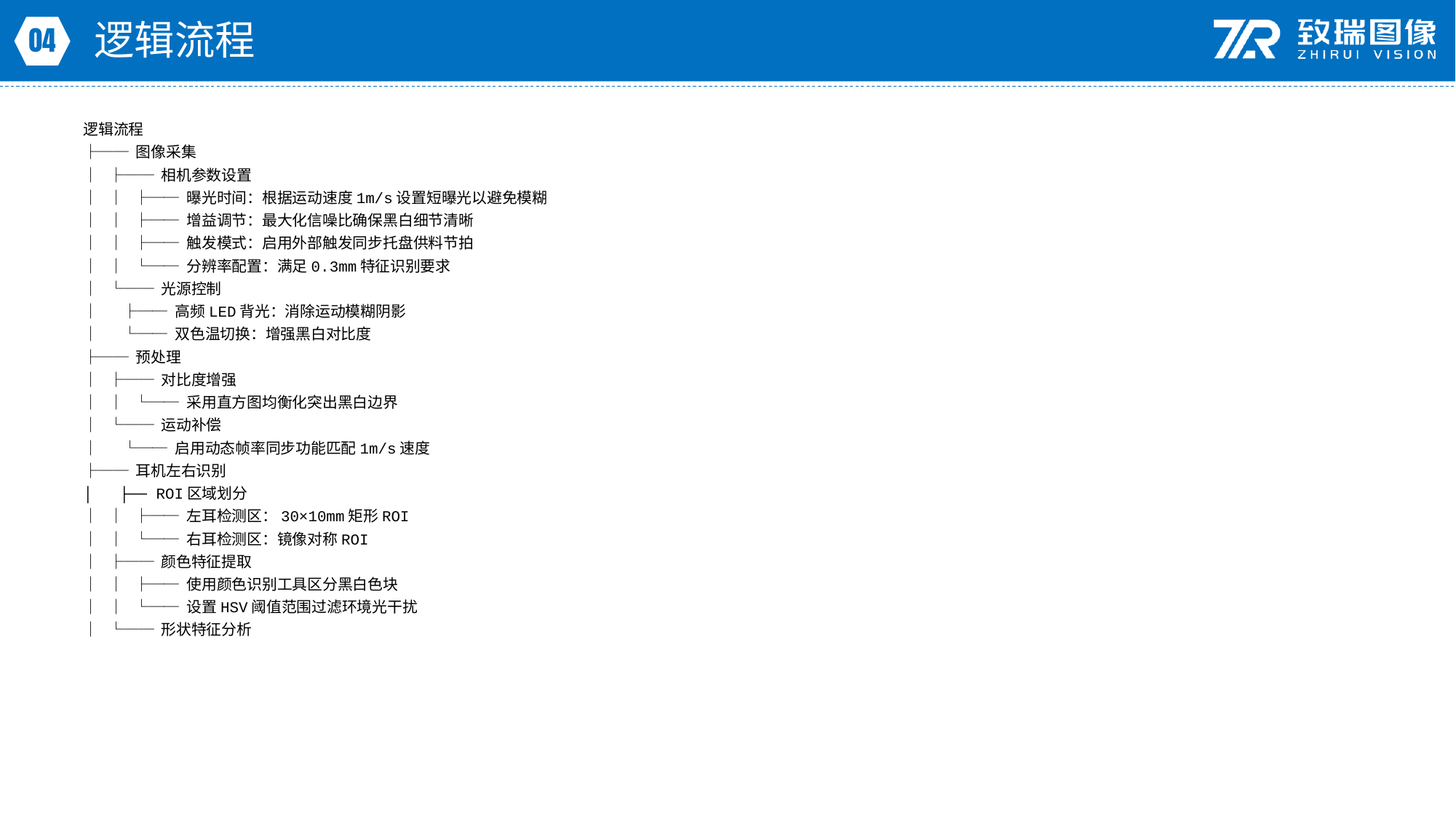

逻辑流程
04

逻辑流程
├── 图像采集
│   ├── 相机参数设置
│   │   ├── 曝光时间：根据运动速度1m/s设置短曝光以避免模糊
│   │   ├── 增益调节：最大化信噪比确保黑白细节清晰
│   │   ├── 触发模式：启用外部触发同步托盘供料节拍
│   │   └── 分辨率配置：满足0.3mm特征识别要求
│   └── 光源控制
│       ├── 高频LED背光：消除运动模糊阴影
│       └── 双色温切换：增强黑白对比度
├── 预处理
│   ├── 对比度增强
│   │   └── 采用直方图均衡化突出黑白边界
│   └── 运动补偿
│       └── 启用动态帧率同步功能匹配1m/s速度
├── 耳机左右识别
│   ├── ROI区域划分
│   │   ├── 左耳检测区：30×10mm矩形ROI
│   │   └── 右耳检测区：镜像对称ROI
│   ├── 颜色特征提取
│   │   ├── 使用颜色识别工具区分黑白色块
│   │   └── 设置HSV阈值范围过滤环境光干扰
│   └── 形状特征分析